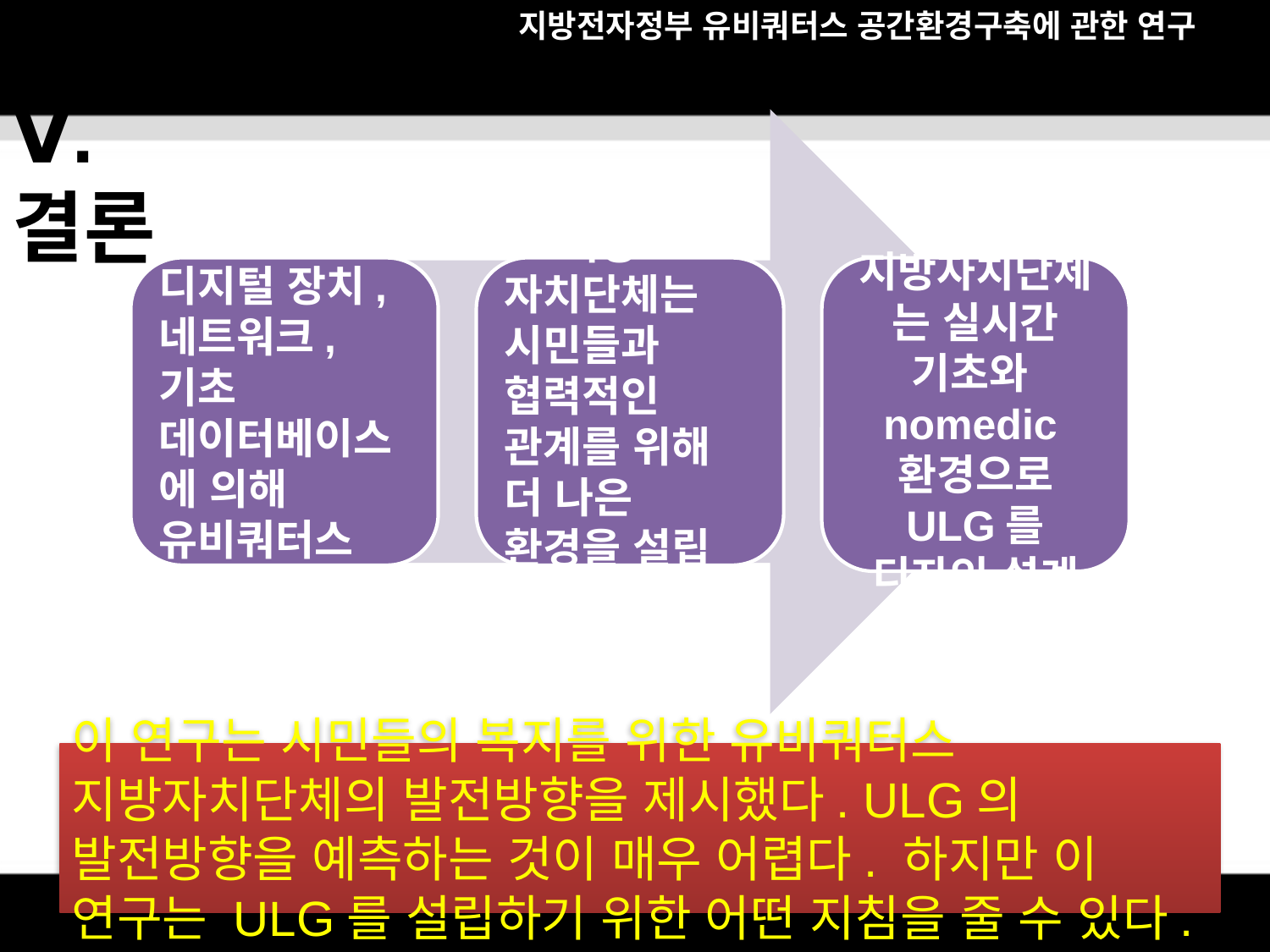

지방전자정부 유비쿼터스 공간환경구축에 관한 연구
Ⅴ. 결론
1. 지방 자치단체는 디지털 장치, 네트워크, 기초 데이터베이스에 의해 유비쿼터스 컴퓨팅 환경 설립
2. 지방 자치단체는 시민들과 협력적인 관계를 위해 더 나은 환경을 설립

3. 지방자치단체는 실시간 기초와  nomedic환경으로 ULG를 디자인 설계

이 연구는 시민들의 복지를 위한 유비쿼터스 지방자치단체의 발전방향을 제시했다. ULG의 발전방향을 예측하는 것이 매우 어렵다. 하지만 이 연구는 ULG를 설립하기 위한 어떤 지침을 줄 수 있다.